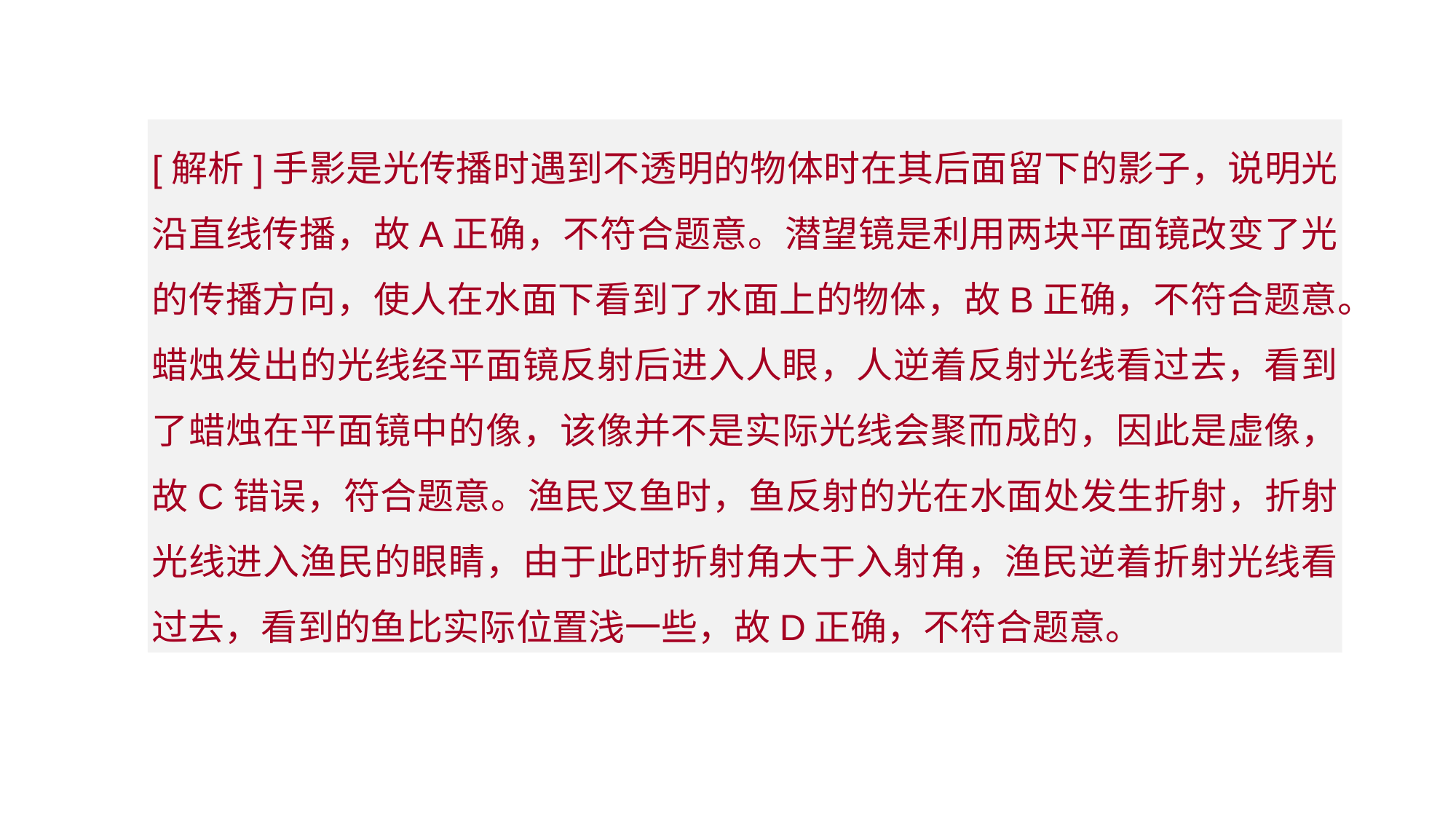

[解析]手影是光传播时遇到不透明的物体时在其后面留下的影子，说明光沿直线传播，故A正确，不符合题意。潜望镜是利用两块平面镜改变了光的传播方向，使人在水面下看到了水面上的物体，故B正确，不符合题意。蜡烛发出的光线经平面镜反射后进入人眼，人逆着反射光线看过去，看到了蜡烛在平面镜中的像，该像并不是实际光线会聚而成的，因此是虚像，故C错误，符合题意。渔民叉鱼时，鱼反射的光在水面处发生折射，折射光线进入渔民的眼睛，由于此时折射角大于入射角，渔民逆着折射光线看过去，看到的鱼比实际位置浅一些，故D正确，不符合题意。
重难突破 能力提升